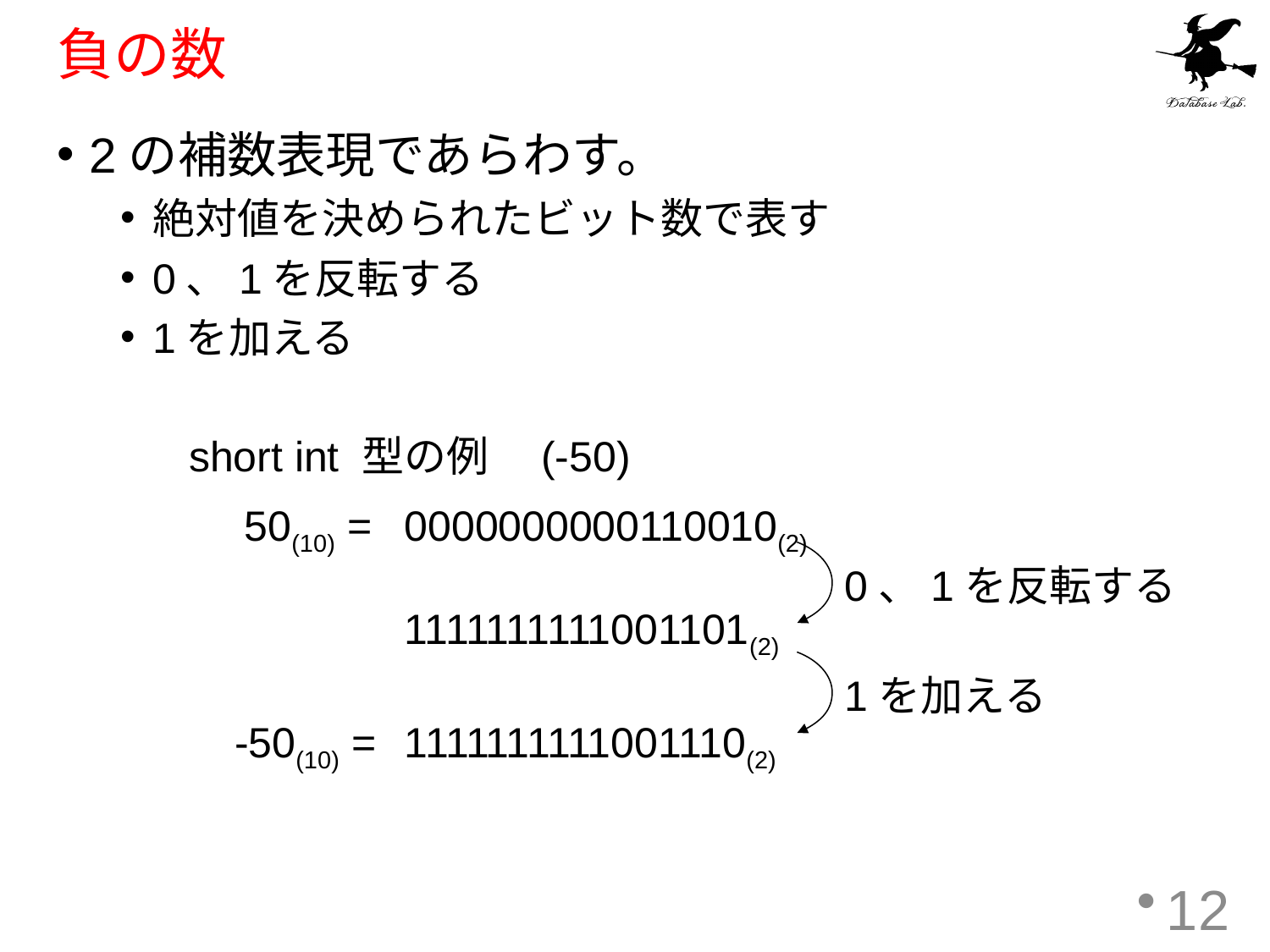

# 負の数
2の補数表現であらわす。
絶対値を決められたビット数で表す
0、1を反転する
1を加える
short int 型の例　(-50)
50(10) =
0000000000110010(2)

0、1を反転する
1111111111001101(2)

1を加える
-50(10) =
1111111111001110(2)
12